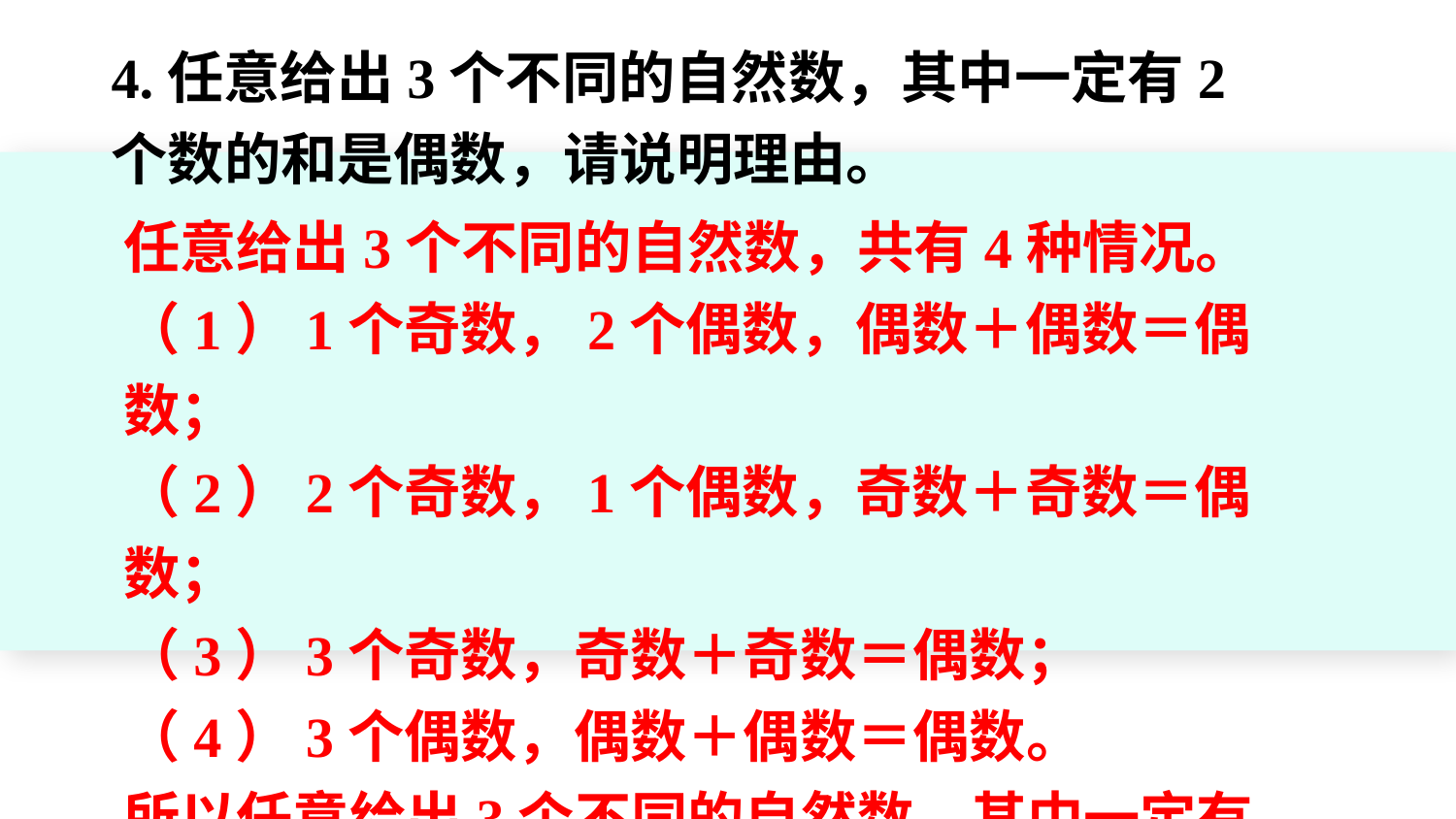

4.任意给出3个不同的自然数，其中一定有2个数的和是偶数，请说明理由。
任意给出3个不同的自然数，共有4种情况。
（1）1个奇数，2个偶数，偶数＋偶数＝偶数；
（2）2个奇数，1个偶数，奇数＋奇数＝偶数；
（3）3个奇数，奇数＋奇数＝偶数；
（4）3个偶数，偶数＋偶数＝偶数。
所以任意给出3个不同的自然数，其中一定有2个数的和是偶数。